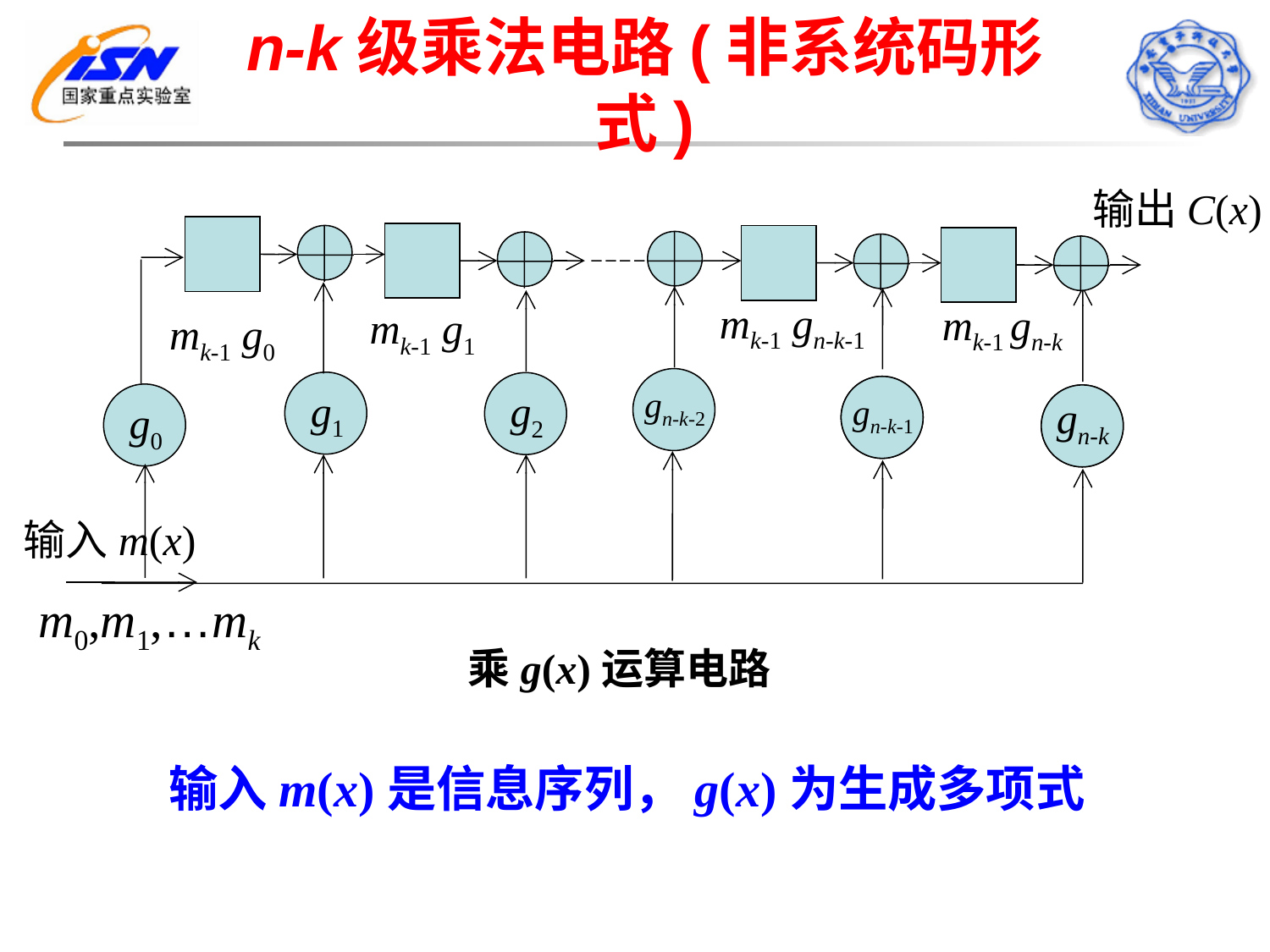

n-k级乘法电路(非系统码形式)
输出C(x)

mk-1 gn-k-1

mk-1 gn-k
mk-1 g1

mk-1 g0

g1

g2
gn-k-2

b1

gn-k-1

g0

b1

gn-k

输入m(x)

m0,m1,…mk
乘g(x)运算电路
输入m(x)是信息序列，g(x)为生成多项式